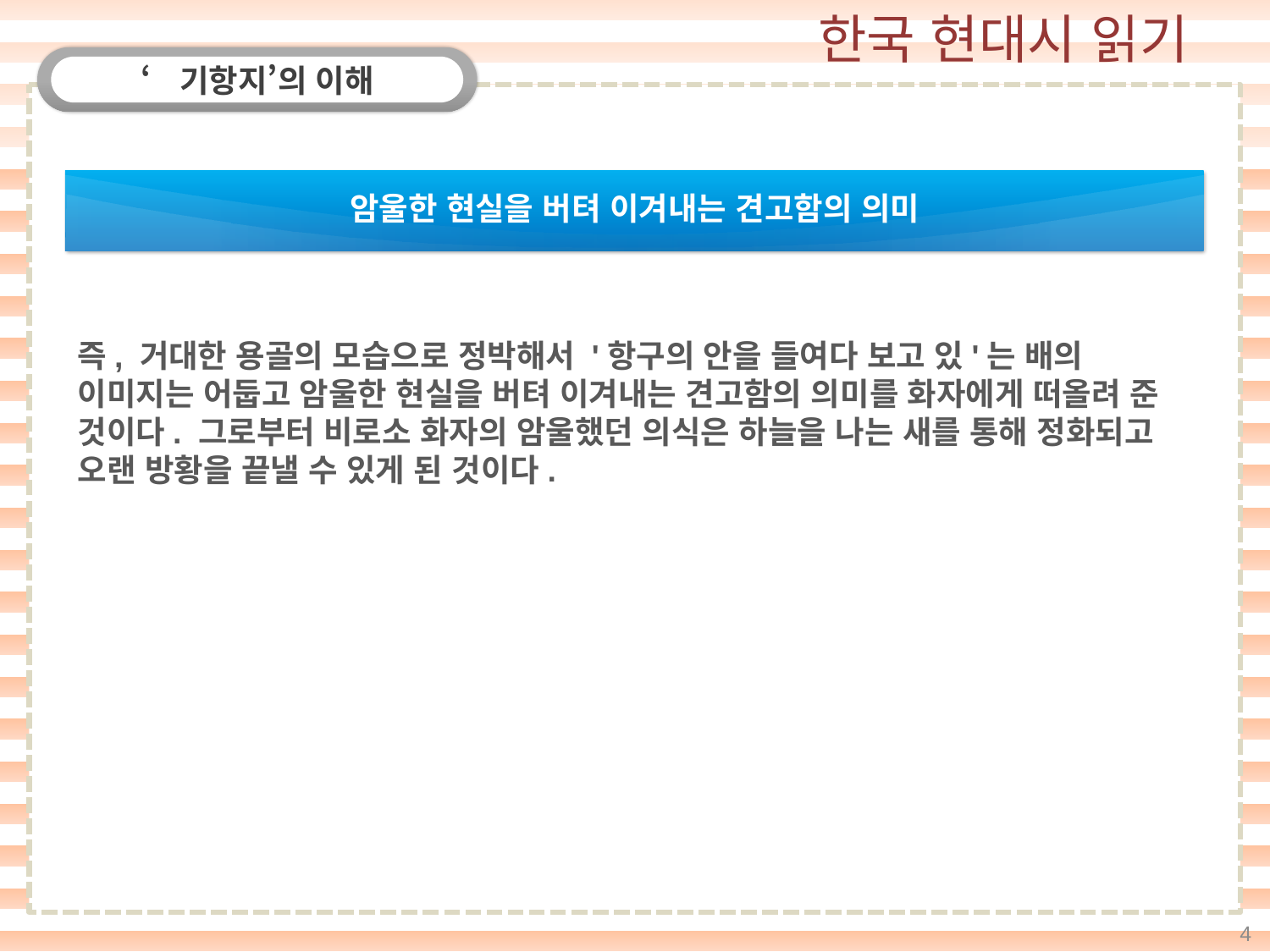

‘기항지’의 이해

암울한 현실을 버텨 이겨내는 견고함의 의미
즉, 거대한 용골의 모습으로 정박해서 '항구의 안을 들여다 보고 있'는 배의 이미지는 어둡고 암울한 현실을 버텨 이겨내는 견고함의 의미를 화자에게 떠올려 준 것이다. 그로부터 비로소 화자의 암울했던 의식은 하늘을 나는 새를 통해 정화되고 오랜 방황을 끝낼 수 있게 된 것이다.
4